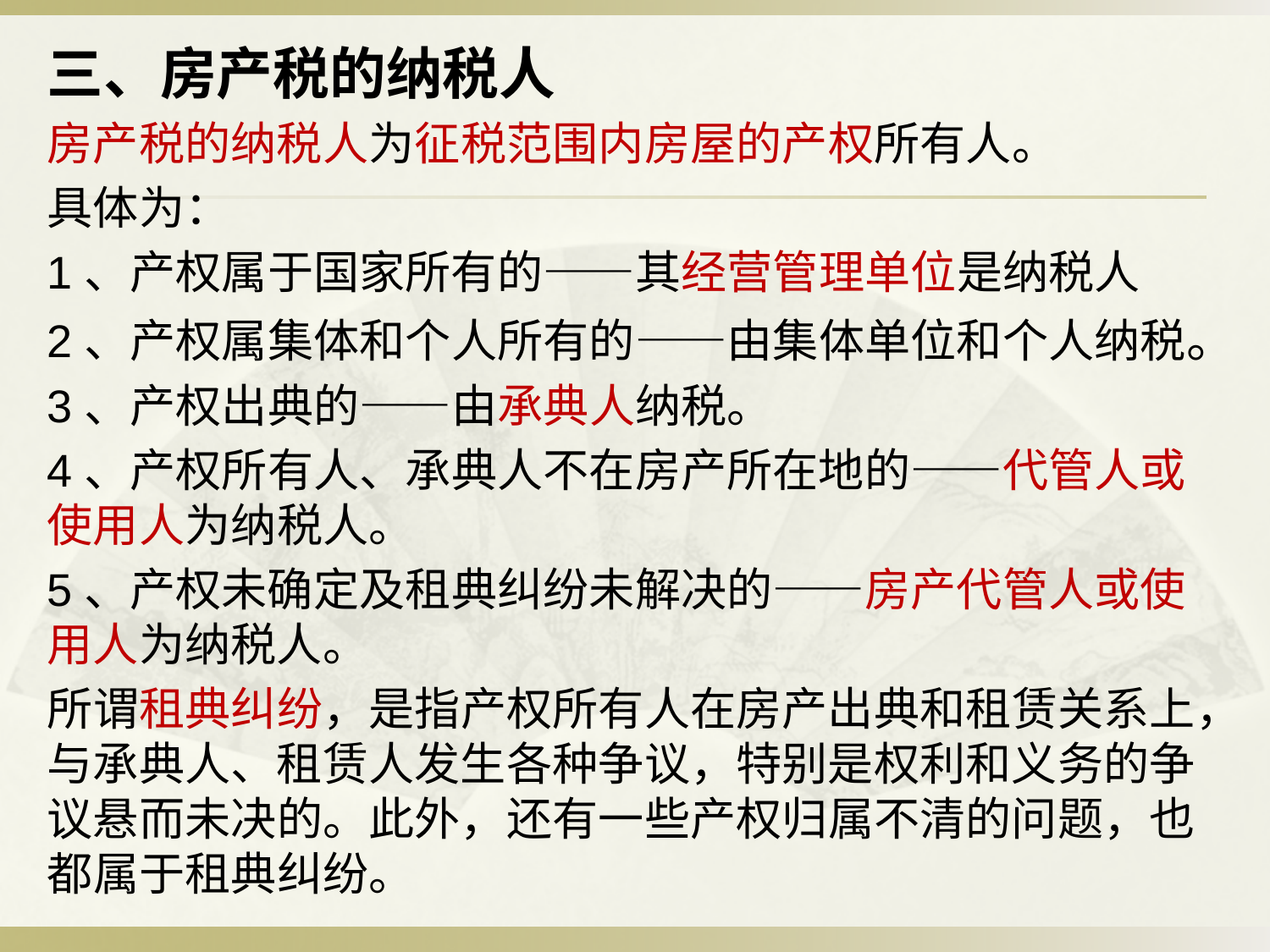

三、房产税的纳税人
房产税的纳税人为征税范围内房屋的产权所有人。
具体为：
1、产权属于国家所有的——其经营管理单位是纳税人
2、产权属集体和个人所有的——由集体单位和个人纳税。
3、产权出典的——由承典人纳税。
4、产权所有人、承典人不在房产所在地的——代管人或使用人为纳税人。
5、产权未确定及租典纠纷未解决的——房产代管人或使用人为纳税人。
所谓租典纠纷，是指产权所有人在房产出典和租赁关系上，与承典人、租赁人发生各种争议，特别是权利和义务的争议悬而未决的。此外，还有一些产权归属不清的问题，也都属于租典纠纷。